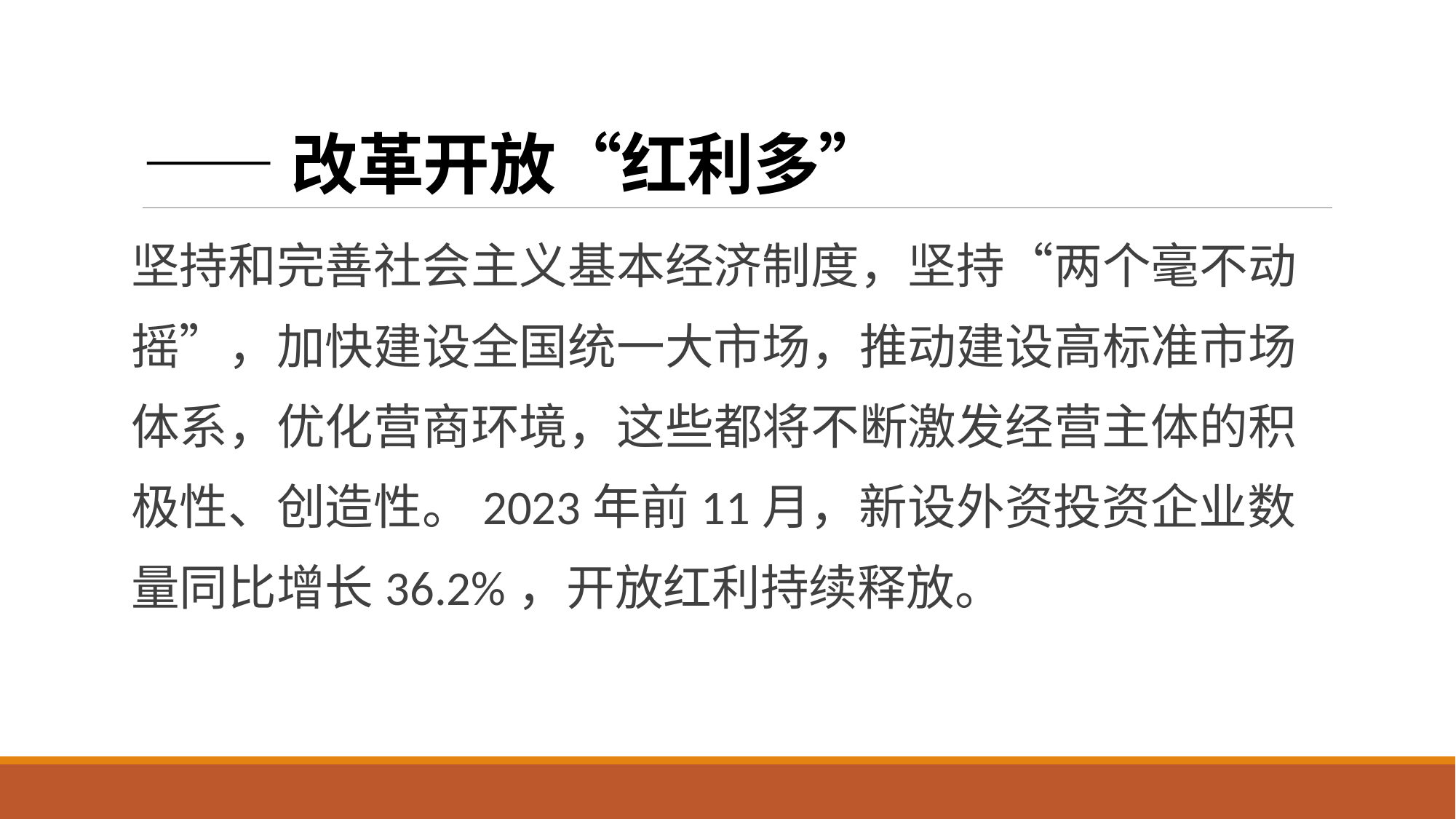

# ——改革开放“红利多”
坚持和完善社会主义基本经济制度，坚持“两个毫不动摇”，加快建设全国统一大市场，推动建设高标准市场体系，优化营商环境，这些都将不断激发经营主体的积极性、创造性。2023年前11月，新设外资投资企业数量同比增长36.2%，开放红利持续释放。